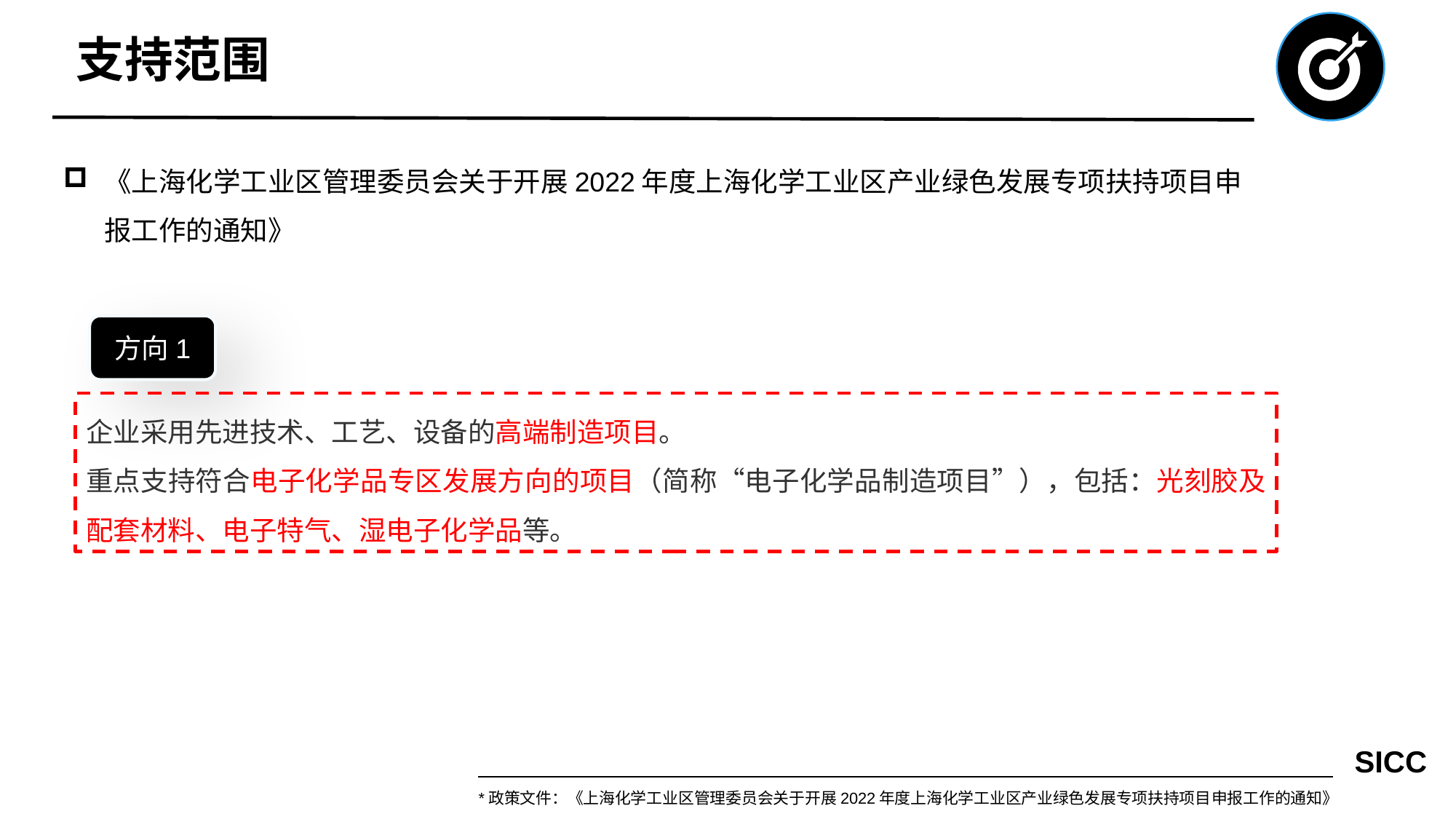

支持范围
《上海化学工业区管理委员会关于开展2022年度上海化学工业区产业绿色发展专项扶持项目申报工作的通知》
方向1
企业采用先进技术、工艺、设备的高端制造项目。
重点支持符合电子化学品专区发展方向的项目（简称“电子化学品制造项目”），包括：光刻胶及配套材料、电子特气、湿电子化学品等。
*政策文件：《上海化学工业区管理委员会关于开展2022年度上海化学工业区产业绿色发展专项扶持项目申报工作的通知》